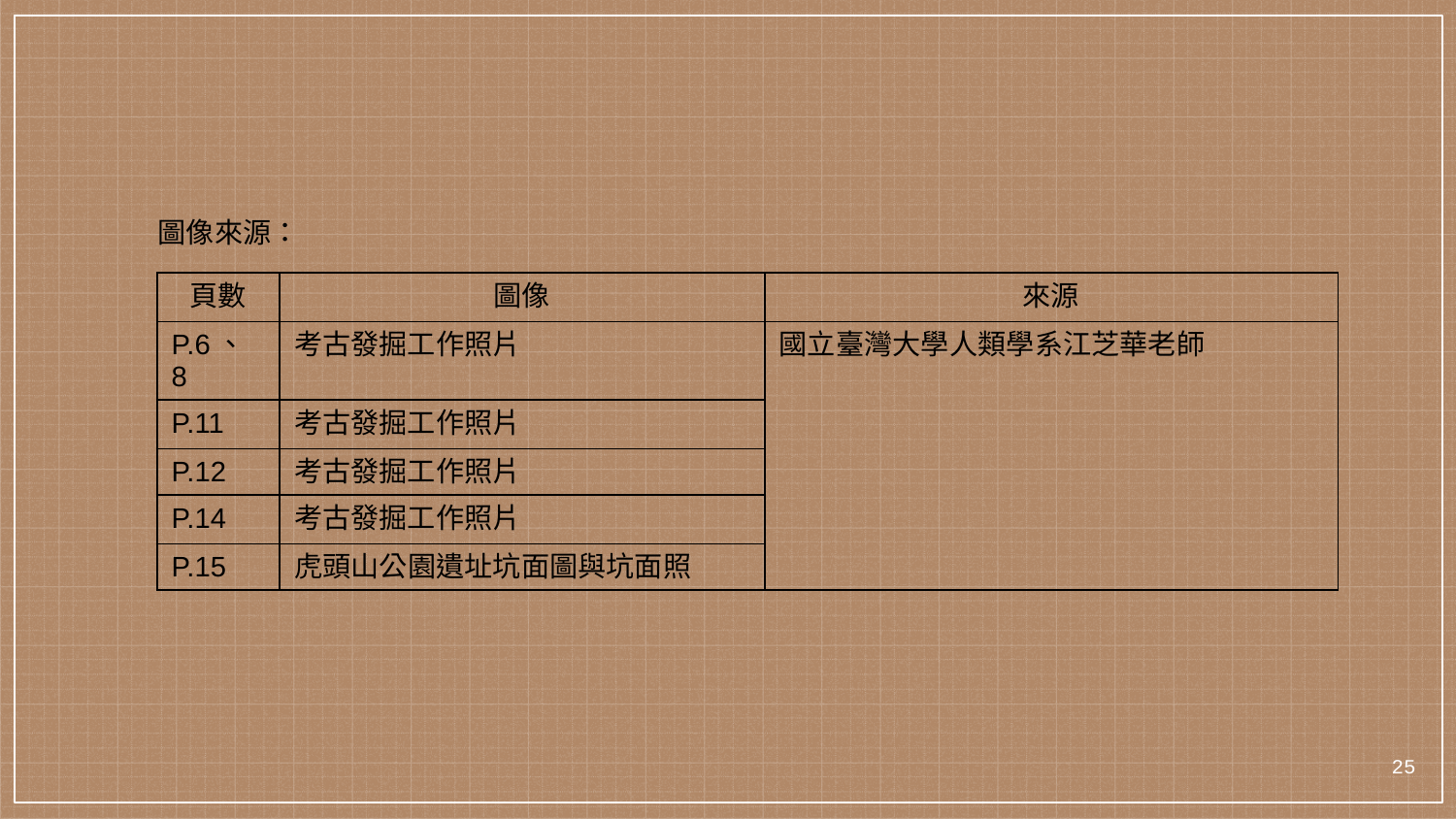

圖像來源：
| 頁數 | 圖像 | 來源 |
| --- | --- | --- |
| P.6、8 | 考古發掘工作照片 | 國立臺灣大學人類學系江芝華老師 |
| P.11 | 考古發掘工作照片 |  |
| P.12 | 考古發掘工作照片 |  |
| P.14 | 考古發掘工作照片 |  |
| P.15 | 虎頭山公園遺址坑面圖與坑面照 |  |
25